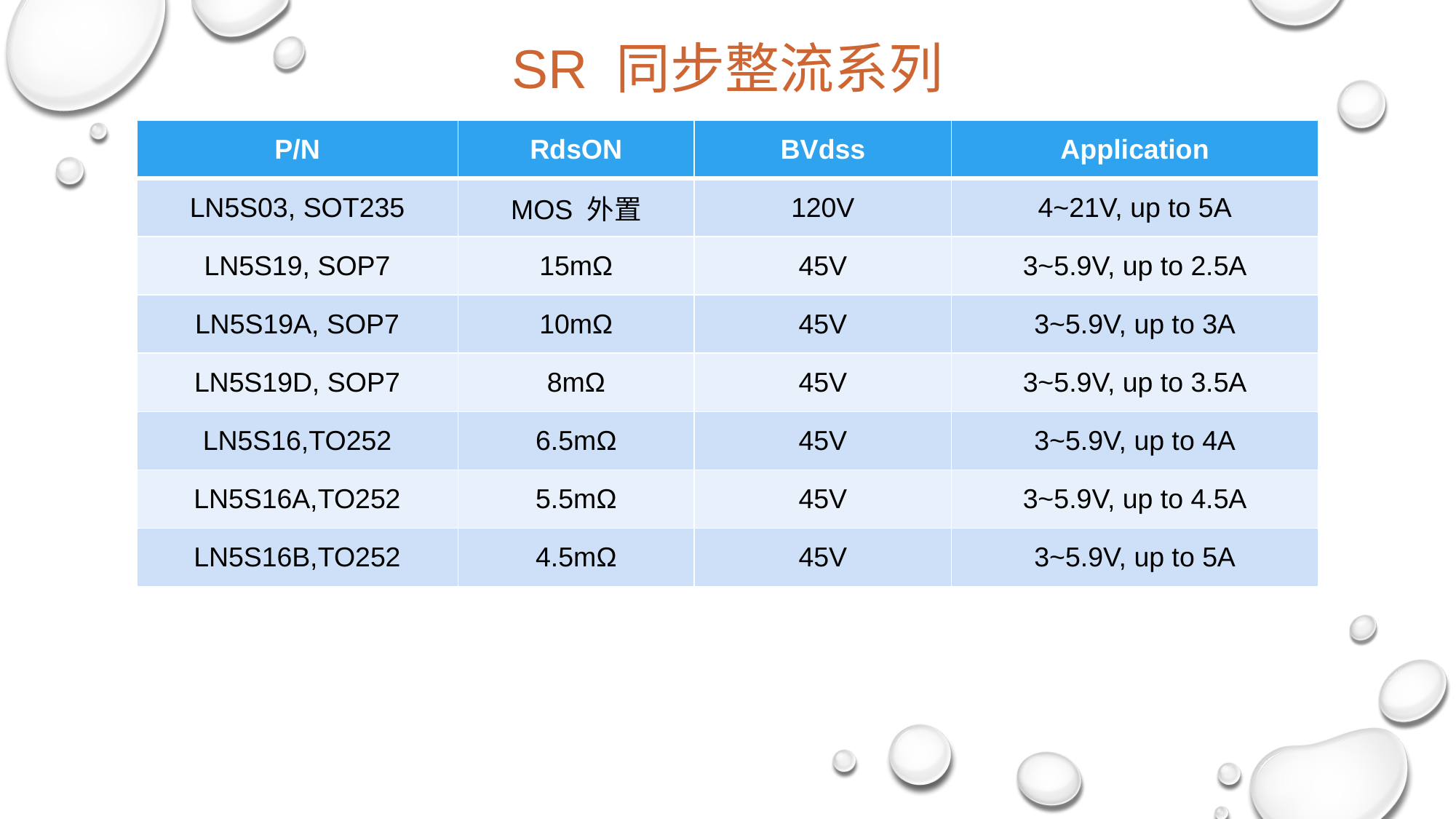

SR 同步整流系列
| P/N | RdsON | BVdss | Application |
| --- | --- | --- | --- |
| LN5S03, SOT235 | MOS 外置 | 120V | 4~21V, up to 5A |
| LN5S19, SOP7 | 15mΩ | 45V | 3~5.9V, up to 2.5A |
| LN5S19A, SOP7 | 10mΩ | 45V | 3~5.9V, up to 3A |
| LN5S19D, SOP7 | 8mΩ | 45V | 3~5.9V, up to 3.5A |
| LN5S16,TO252 | 6.5mΩ | 45V | 3~5.9V, up to 4A |
| LN5S16A,TO252 | 5.5mΩ | 45V | 3~5.9V, up to 4.5A |
| LN5S16B,TO252 | 4.5mΩ | 45V | 3~5.9V, up to 5A |